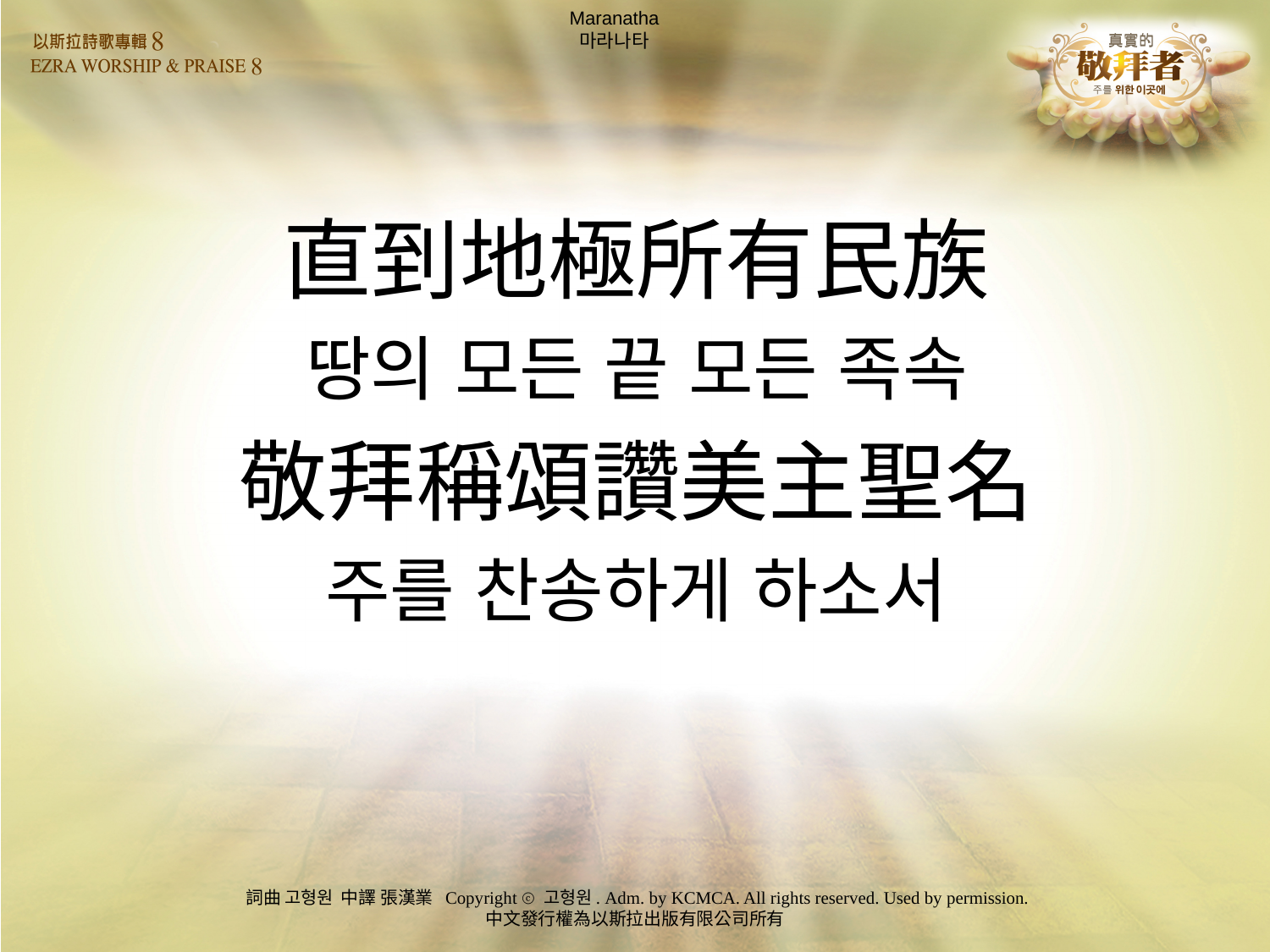

# Maranatha 마라나타
直到地極所有民族
땅의 모든 끝 모든 족속
敬拜稱頌讚美主聖名
주를 찬송하게 하소서
詞曲 고형원  中譯 張漢業  Copyright ⓒ 고형원. Adm. by KCMCA. All rights reserved. Used by permission.
中文發行權為以斯拉出版有限公司所有